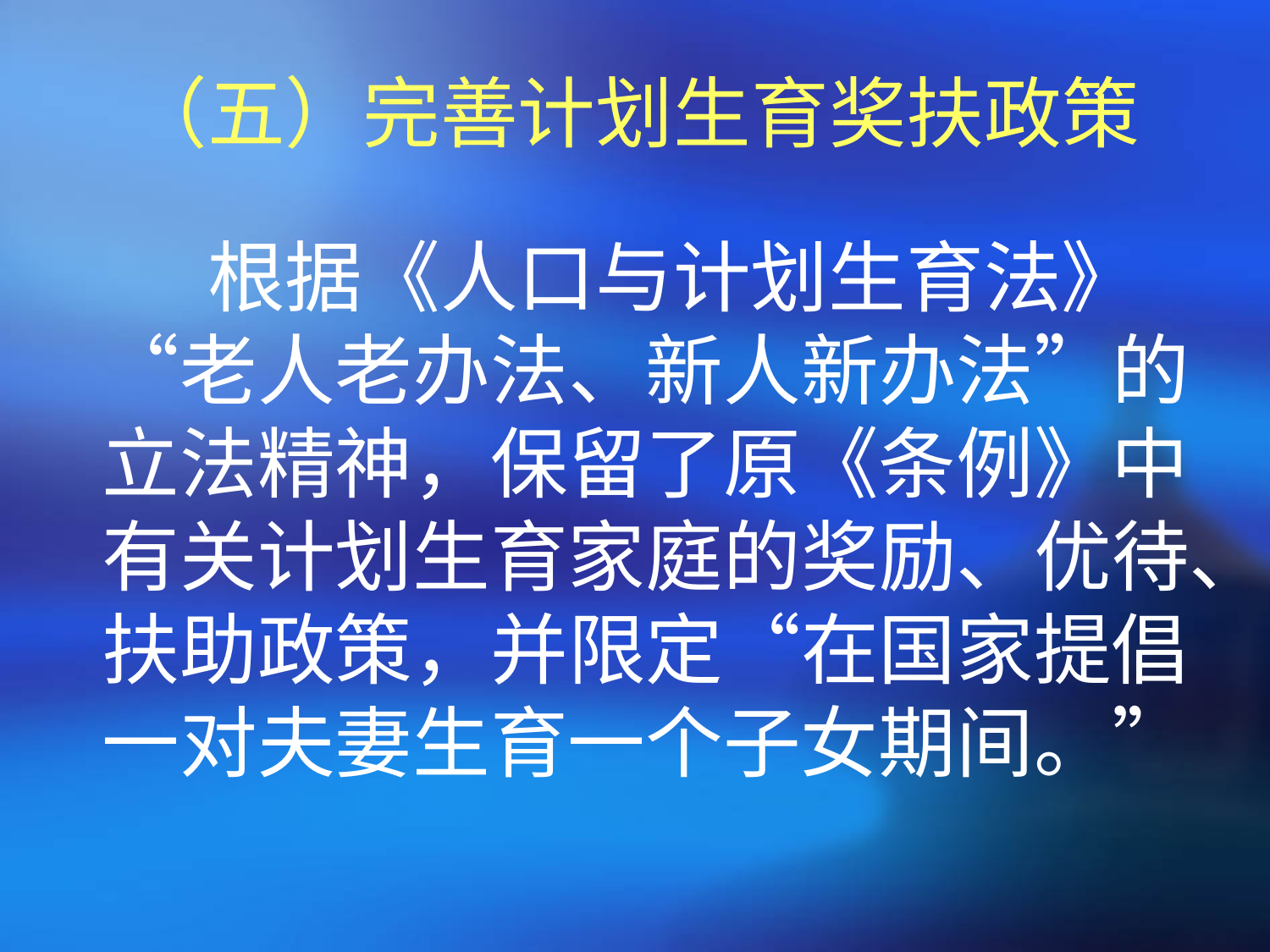

# （五）完善计划生育奖扶政策
           根据《人口与计划生育法》“老人老办法、新人新办法”的立法精神，保留了原《条例》中有关计划生育家庭的奖励、优待、扶助政策，并限定“在国家提倡一对夫妻生育一个子女期间。”